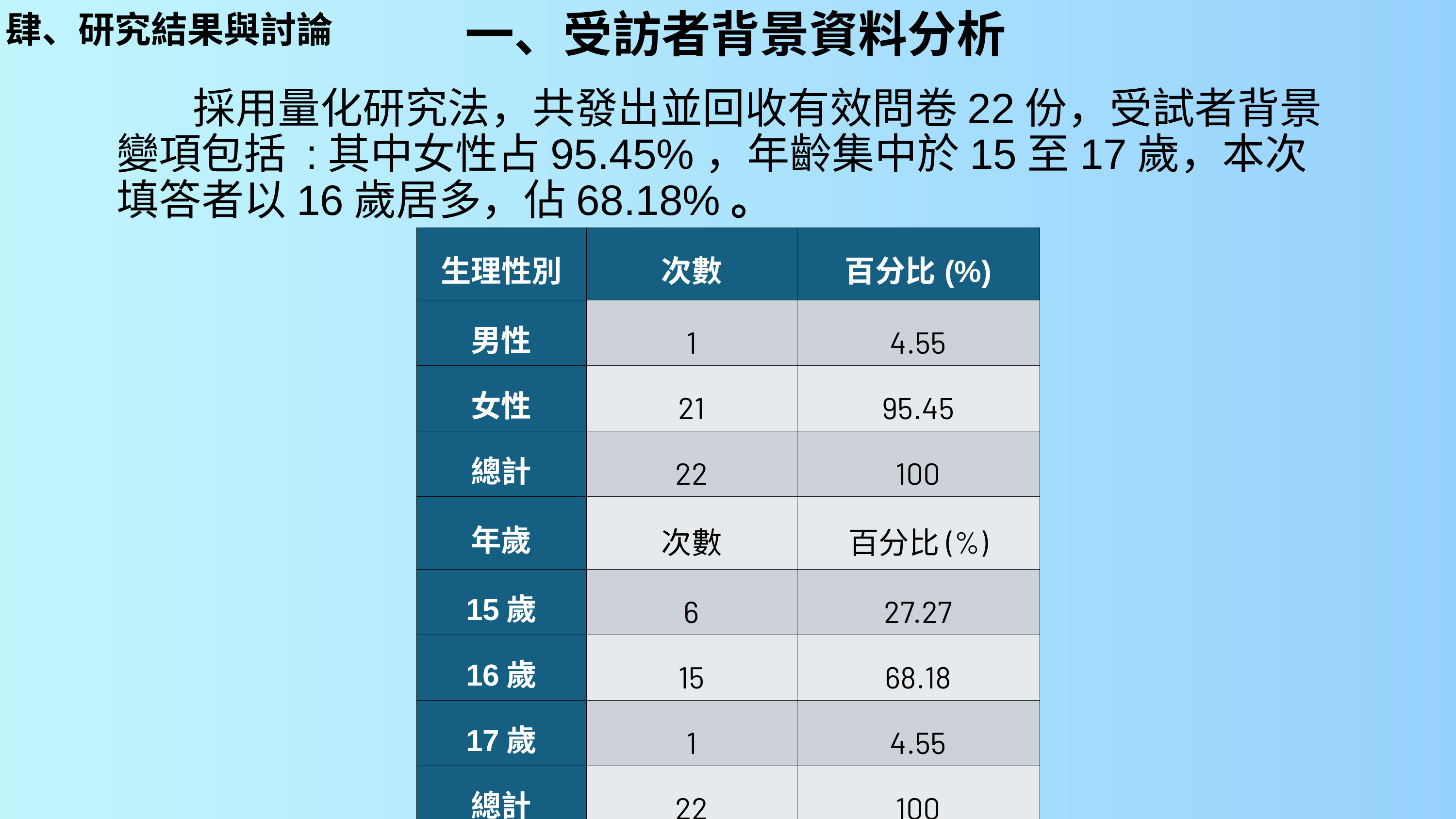

一、受訪者背景資料分析
肆、研究結果與討論
       採用量化研究法，共發出並回收有效問卷22份，受試者背景變項包括 :其中女性占95.45%，年齡集中於15至17歲，本次填答者以16歲居多，佔68.18%。
| 生理性別 | 次數 | 百分比(%) |
| --- | --- | --- |
| 男性 | 1 | 4.55 |
| 女性 | 21 | 95.45 |
| 總計 | 22 | 100 |
| 年歲 | 次數 | 百分比(%) |
| 15歲 | 6 | 27.27 |
| 16歲 | 15 | 68.18 |
| 17歲 | 1 | 4.55 |
| 總計 | 22 | 100 |